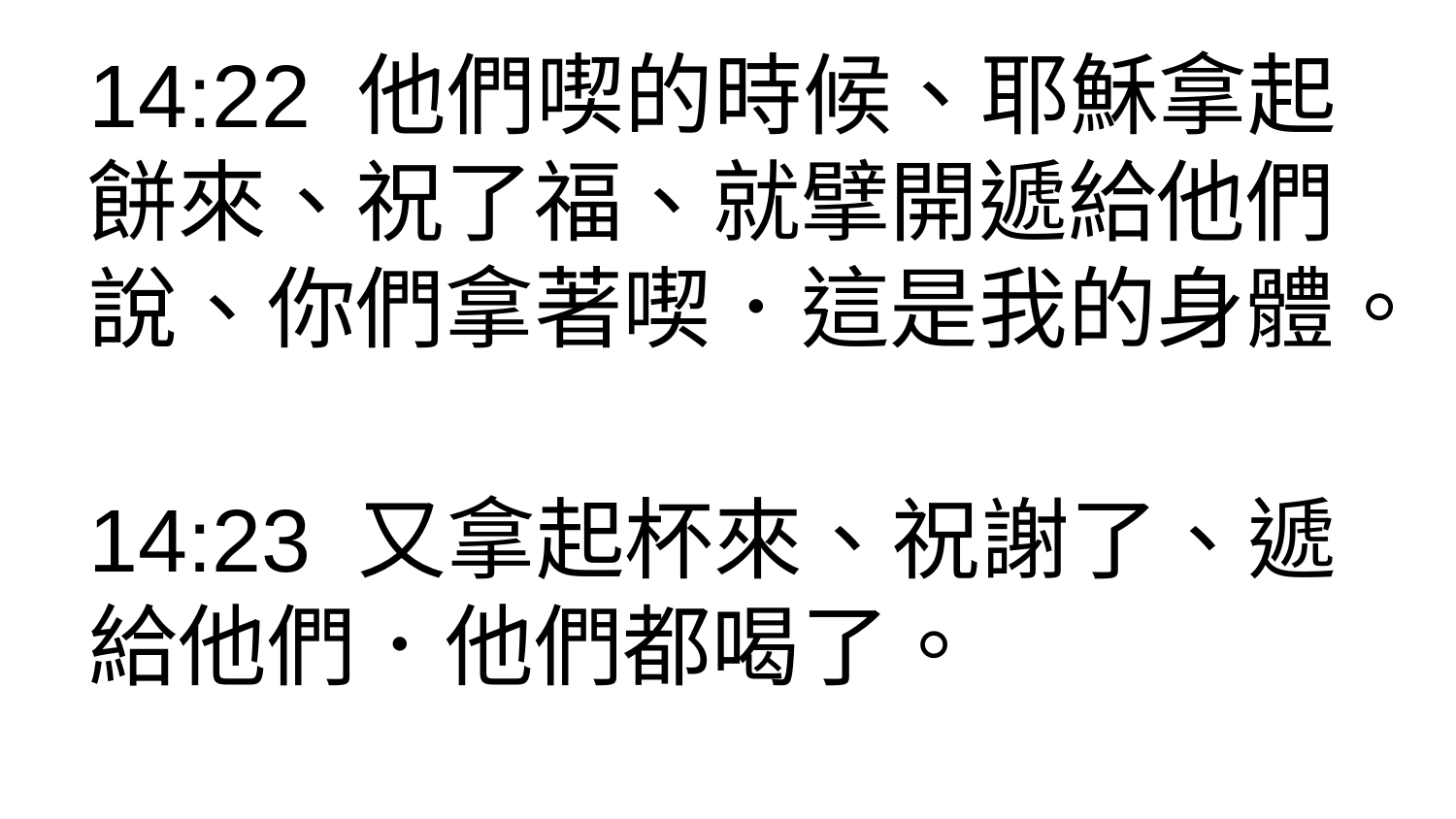

14:22 他們喫的時候、耶穌拿起餅來、祝了福、就擘開遞給他們說、你們拿著喫．這是我的身體。
14:23 又拿起杯來、祝謝了、遞給他們．他們都喝了。